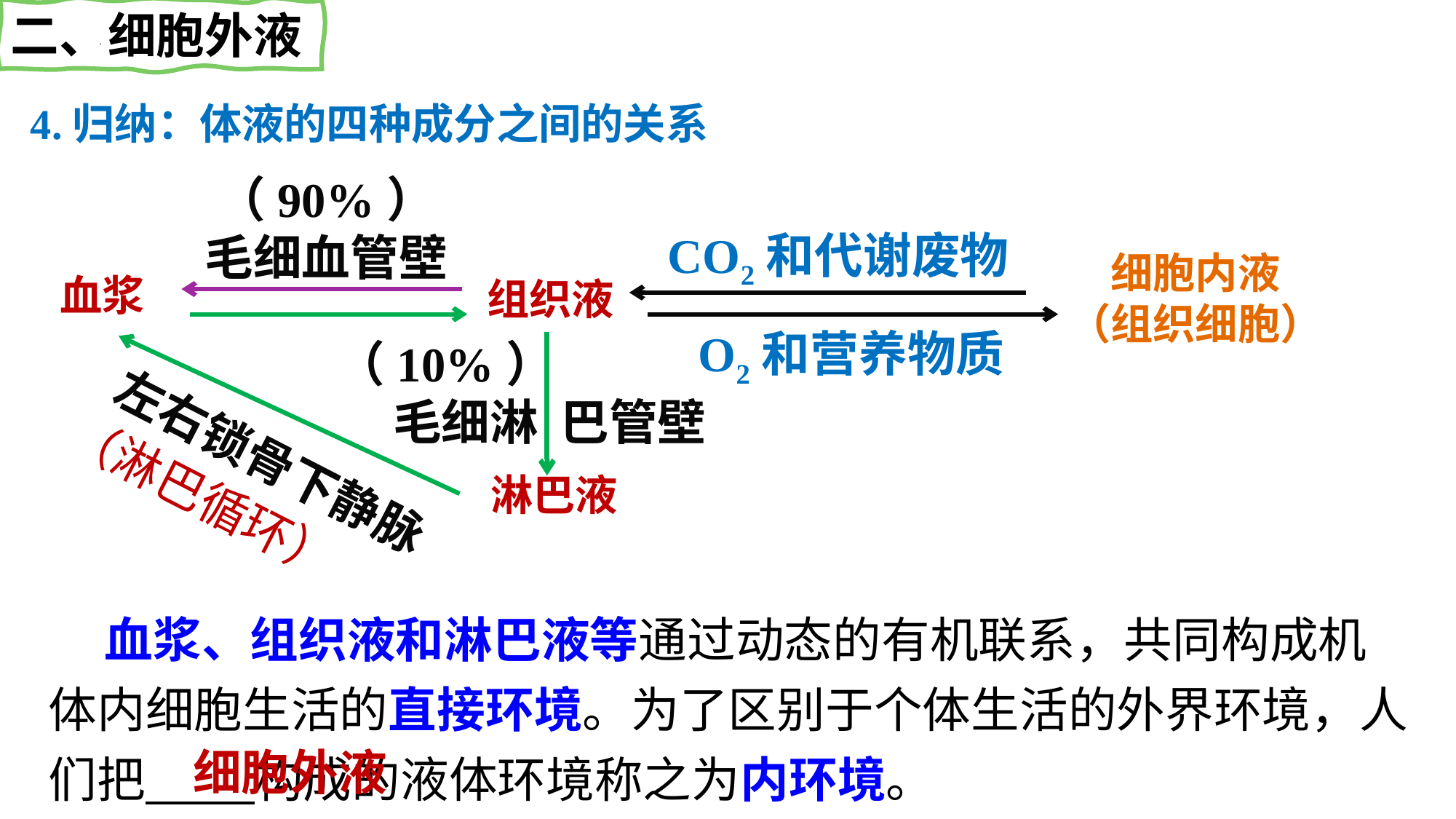

二、细胞外液
4.归纳：体液的四种成分之间的关系
（90%）
毛细血管壁
CO2和代谢废物
细胞内液
（组织细胞）
血浆
组织液
O2和营养物质
（10%）
    毛细淋  巴管壁
左右锁骨下静脉
（淋巴循环）
淋巴液
    血浆、组织液和淋巴液等通过动态的有机联系，共同构成机体内细胞生活的直接环境。为了区别于个体生活的外界环境，人们把          构成的液体环境称之为内环境。
细胞外液